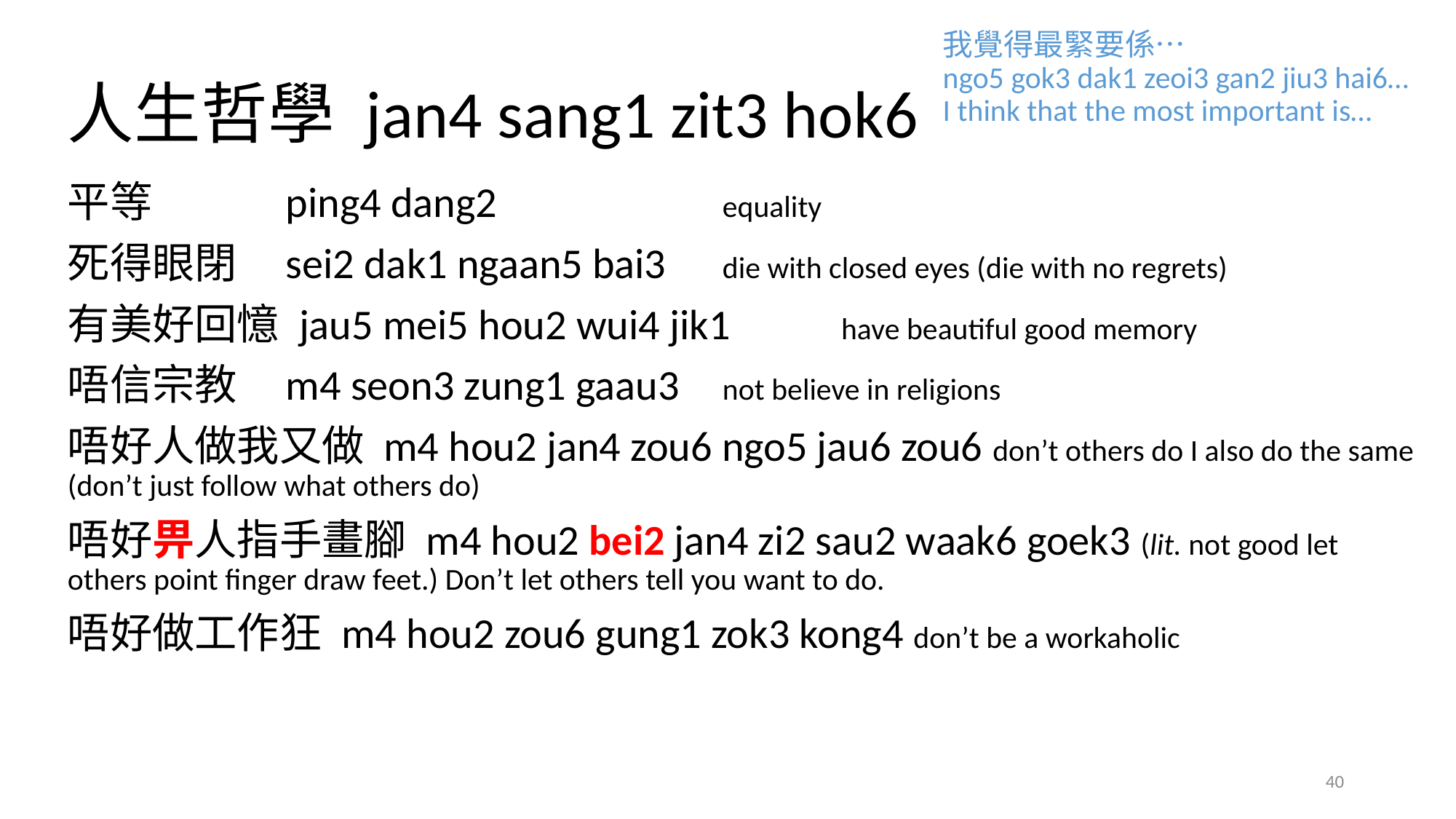

我覺得最緊要係…
ngo5 gok3 dak1 zeoi3 gan2 jiu3 hai6…
I think that the most important is…
# 人生哲學 jan4 sang1 zit3 hok6
平等		ping4 dang2			equality
死得眼閉	sei2 dak1 ngaan5 bai3	die with closed eyes (die with no regrets)
有美好回憶 jau5 mei5 hou2 wui4 jik1	 have beautiful good memory
唔信宗教	m4 seon3 zung1 gaau3	not believe in religions
唔好人做我又做 m4 hou2 jan4 zou6 ngo5 jau6 zou6 don’t others do I also do the same (don’t just follow what others do)
唔好畀人指手畫腳 m4 hou2 bei2 jan4 zi2 sau2 waak6 goek3 (lit. not good let others point finger draw feet.) Don’t let others tell you want to do.
唔好做工作狂 m4 hou2 zou6 gung1 zok3 kong4 don’t be a workaholic

40